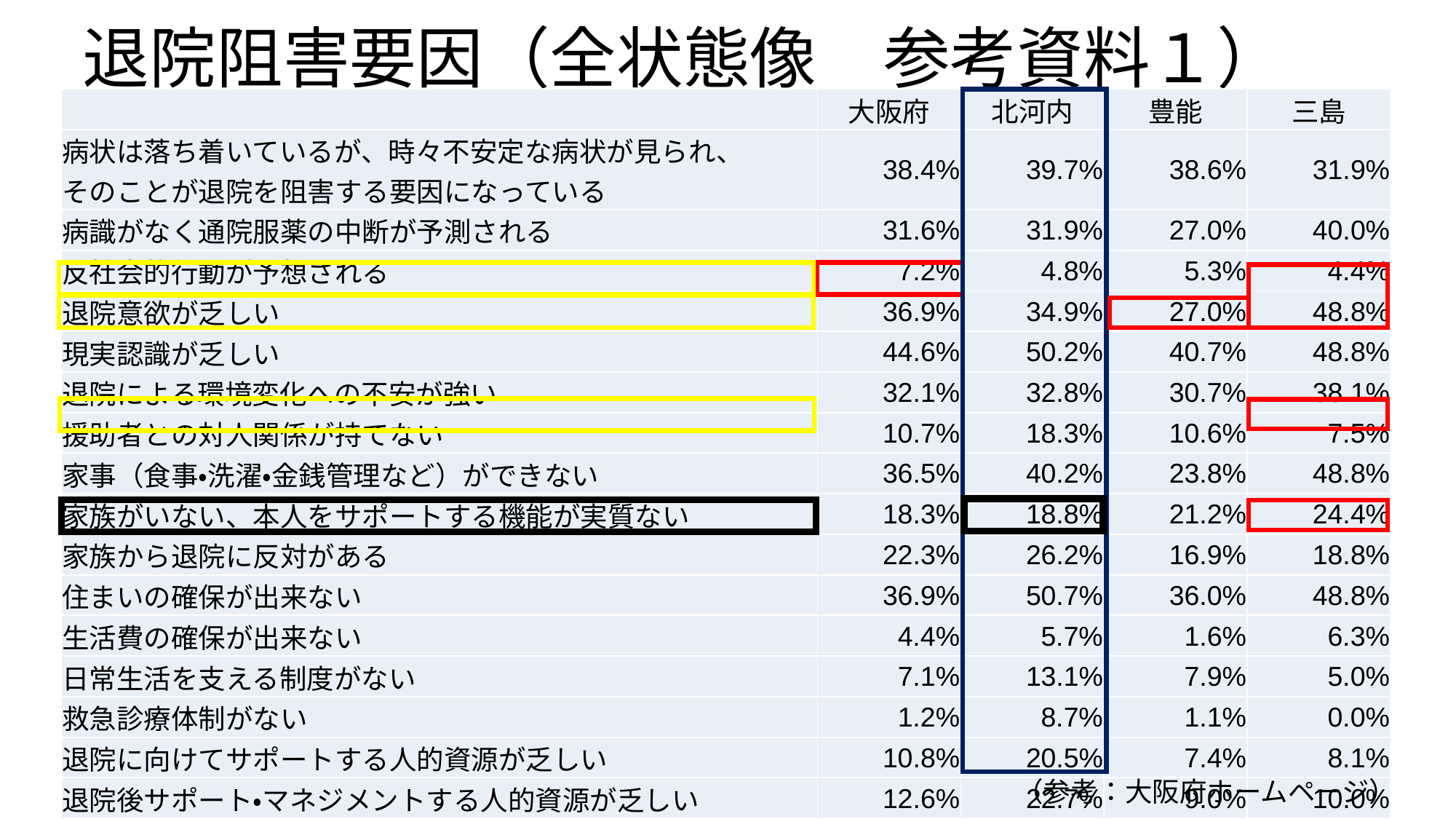

# 退院阻害要因（全状態像　参考資料１）
|  | 大阪府 | 北河内 | 豊能 | 三島 |
| --- | --- | --- | --- | --- |
| 病状は落ち着いているが、時々不安定な病状が見られ、 そのことが退院を阻害する要因になっている | 38.4% | 39.7% | 38.6% | 31.9% |
| 病識がなく通院服薬の中断が予測される | 31.6% | 31.9% | 27.0% | 40.0% |
| 反社会的行動が予想される | 7.2% | 4.8% | 5.3% | 4.4% |
| 退院意欲が乏しい | 36.9% | 34.9% | 27.0% | 48.8% |
| 現実認識が乏しい | 44.6% | 50.2% | 40.7% | 48.8% |
| 退院による環境変化への不安が強い | 32.1% | 32.8% | 30.7% | 38.1% |
| 援助者との対人関係が持てない | 10.7% | 18.3% | 10.6% | 7.5% |
| 家事（食事・洗濯・金銭管理など）ができない | 36.5% | 40.2% | 23.8% | 48.8% |
| 家族がいない、本人をサポートする機能が実質ない | 18.3% | 18.8% | 21.2% | 24.4% |
| 家族から退院に反対がある | 22.3% | 26.2% | 16.9% | 18.8% |
| 住まいの確保が出来ない | 36.9% | 50.7% | 36.0% | 48.8% |
| 生活費の確保が出来ない | 4.4% | 5.7% | 1.6% | 6.3% |
| 日常生活を支える制度がない | 7.1% | 13.1% | 7.9% | 5.0% |
| 救急診療体制がない | 1.2% | 8.7% | 1.1% | 0.0% |
| 退院に向けてサポートする人的資源が乏しい | 10.8% | 20.5% | 7.4% | 8.1% |
| 退院後サポート・マネジメントする人的資源が乏しい | 12.6% | 22.7% | 9.0% | 10.0% |
| 住所地と入院先の距離があり支援体制をとりにくい | 2.2% | 0.0% | 0.5% | 1.3% |
| その他の退院阻害要因がある | 7.4% | 10.0% | 5.8% | 8.8% |

（参考：大阪府ホームページ）